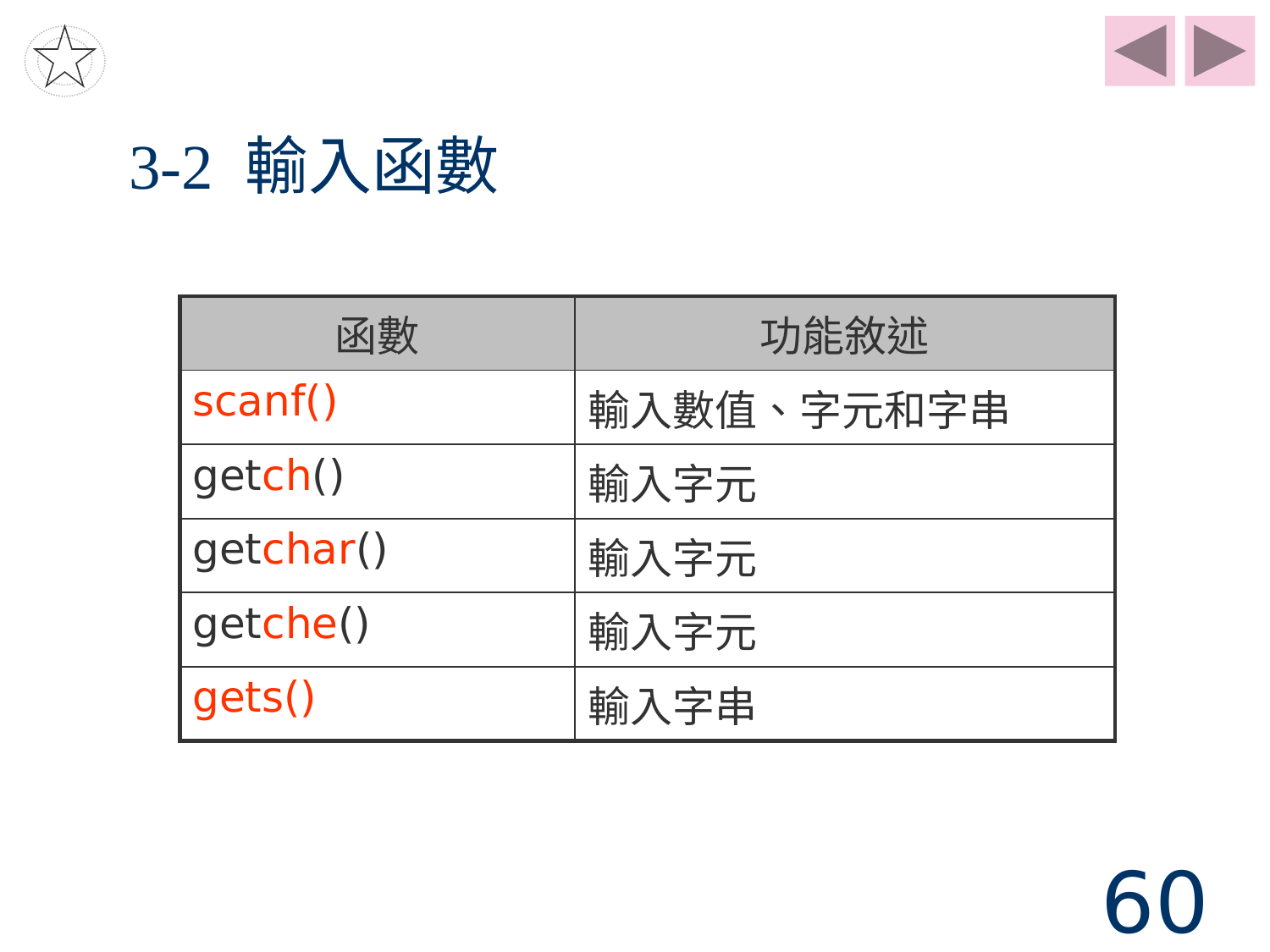

# 3-2 輸入函數
| 函數 | 功能敘述 |
| --- | --- |
| scanf() | 輸入數值、字元和字串 |
| getch() | 輸入字元 |
| getchar() | 輸入字元 |
| getche() | 輸入字元 |
| gets() | 輸入字串 |
60